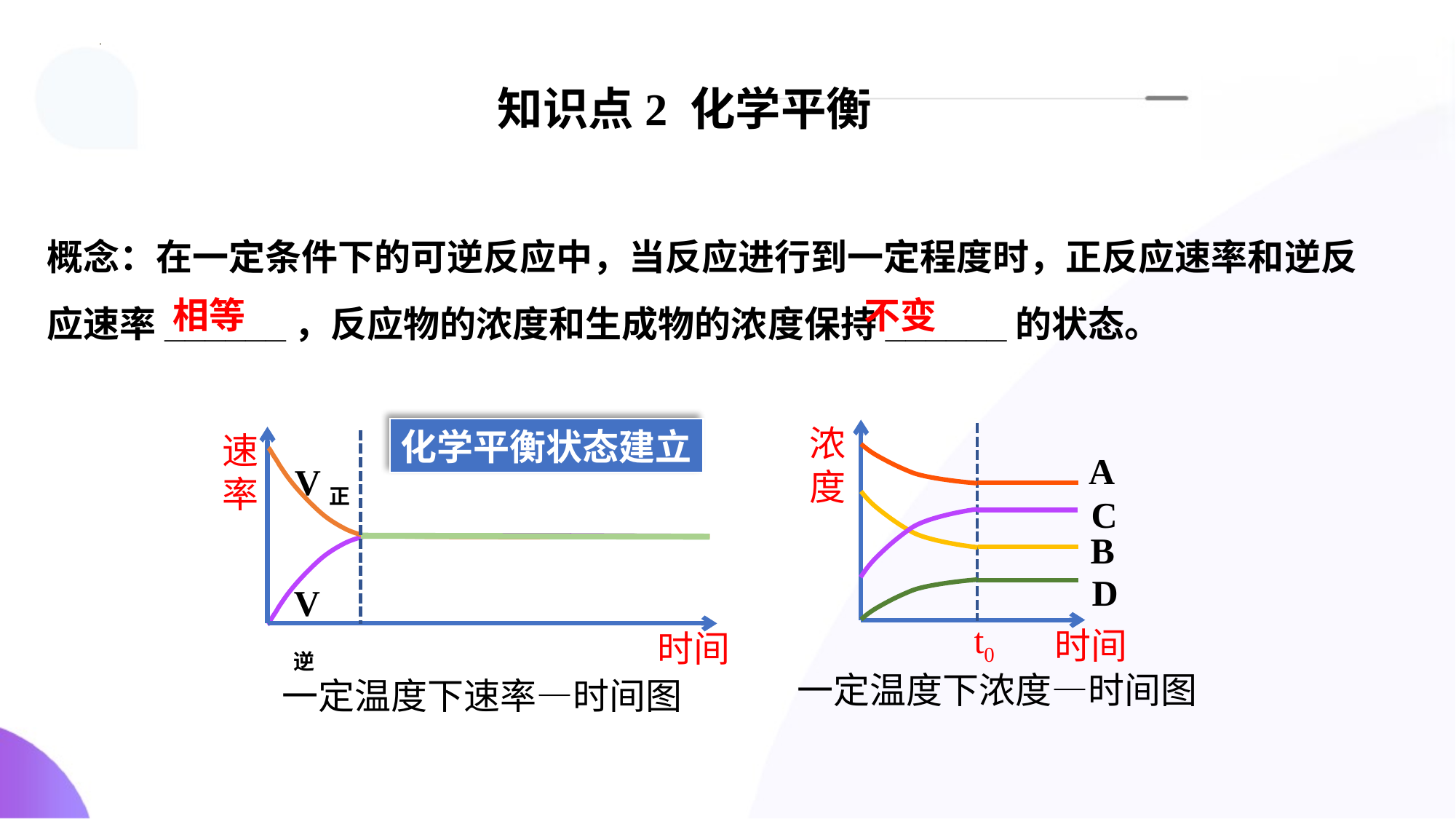

知识点2 化学平衡
概念：在一定条件下的可逆反应中，当反应进行到一定程度时，正反应速率和逆反
应速率______，反应物的浓度和生成物的浓度保持______的状态。
相等
不变
浓度
A

C

B
D

t0
时间
一定温度下浓度—时间图
化学平衡状态建立
速率

V正
V逆
一定温度下速率—时间图

时间